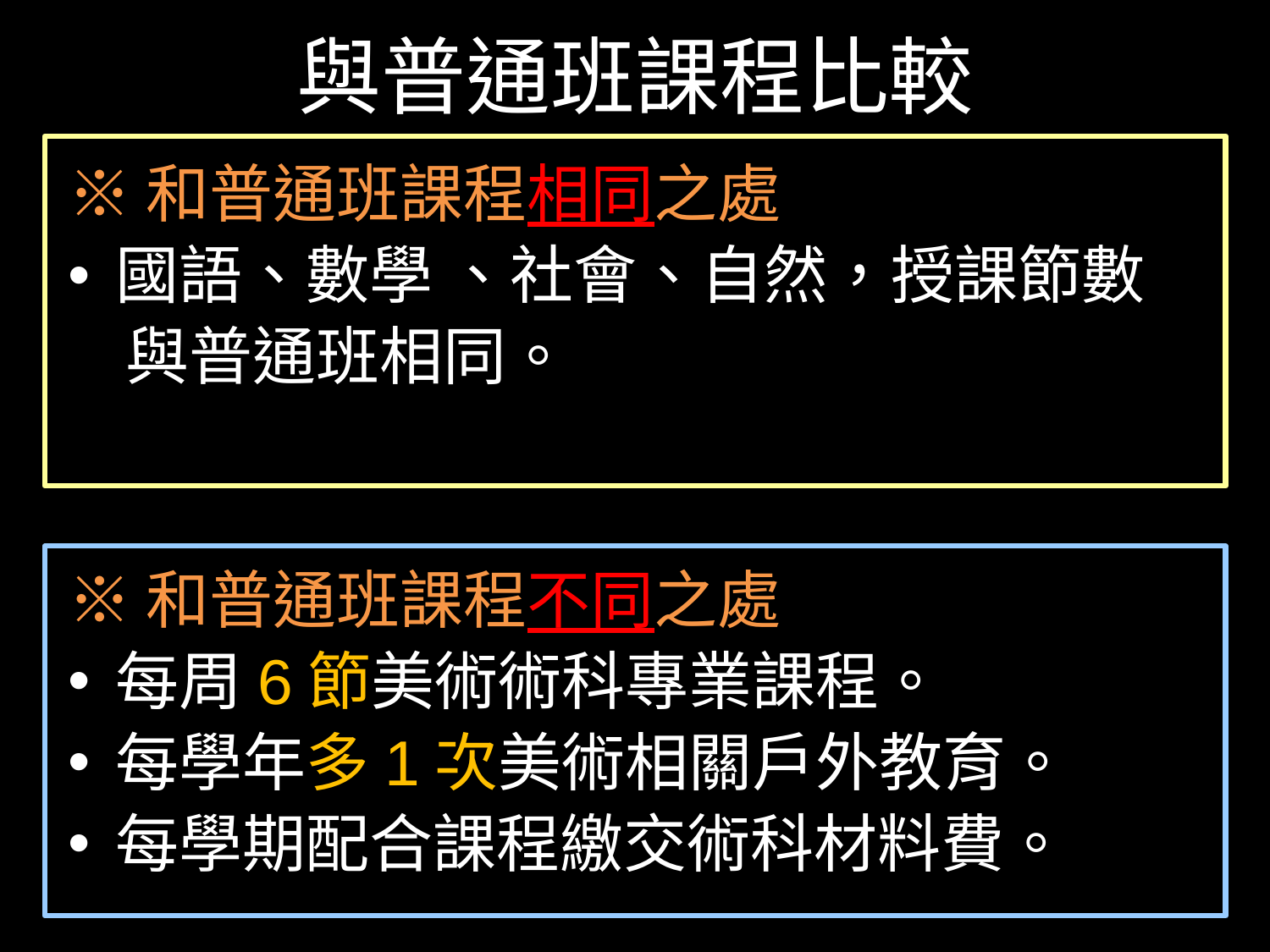

# 與普通班課程比較

※和普通班課程相同之處
國語、數學 、社會、自然，授課節數
   與普通班相同。

※和普通班課程不同之處
每周6節美術術科專業課程。
每學年多1次美術相關戶外教育。
每學期配合課程繳交術科材料費。